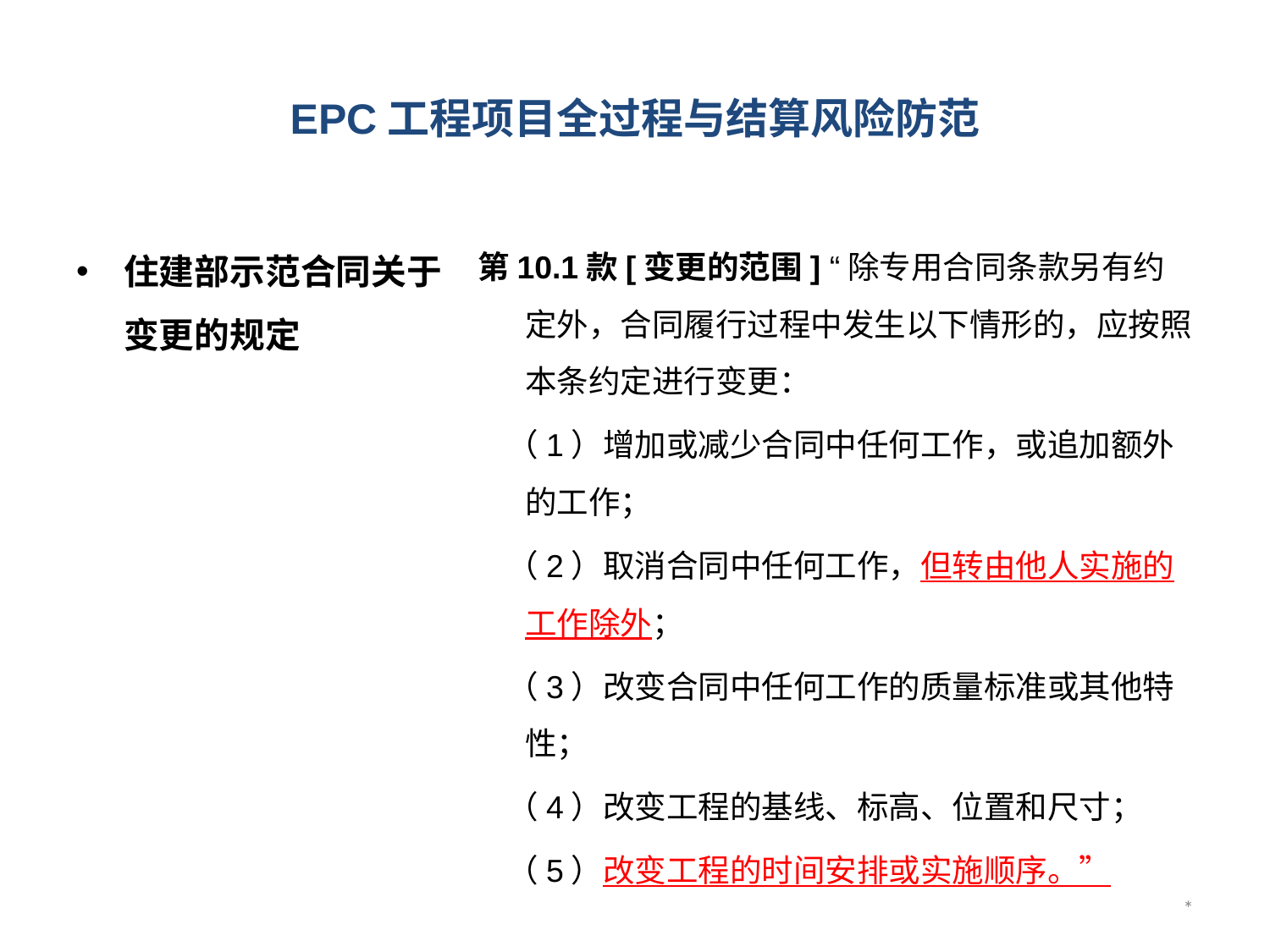

# EPC工程项目全过程与结算风险防范
住建部示范合同关于变更的规定

第10.1款[变更的范围] “除专用合同条款另有约定外，合同履行过程中发生以下情形的，应按照本条约定进行变更：
   （1）增加或减少合同中任何工作，或追加额外的工作；
   （2）取消合同中任何工作，但转由他人实施的工作除外；
   （3）改变合同中任何工作的质量标准或其他特性；
   （4）改变工程的基线、标高、位置和尺寸；
   （5）改变工程的时间安排或实施顺序。”
*